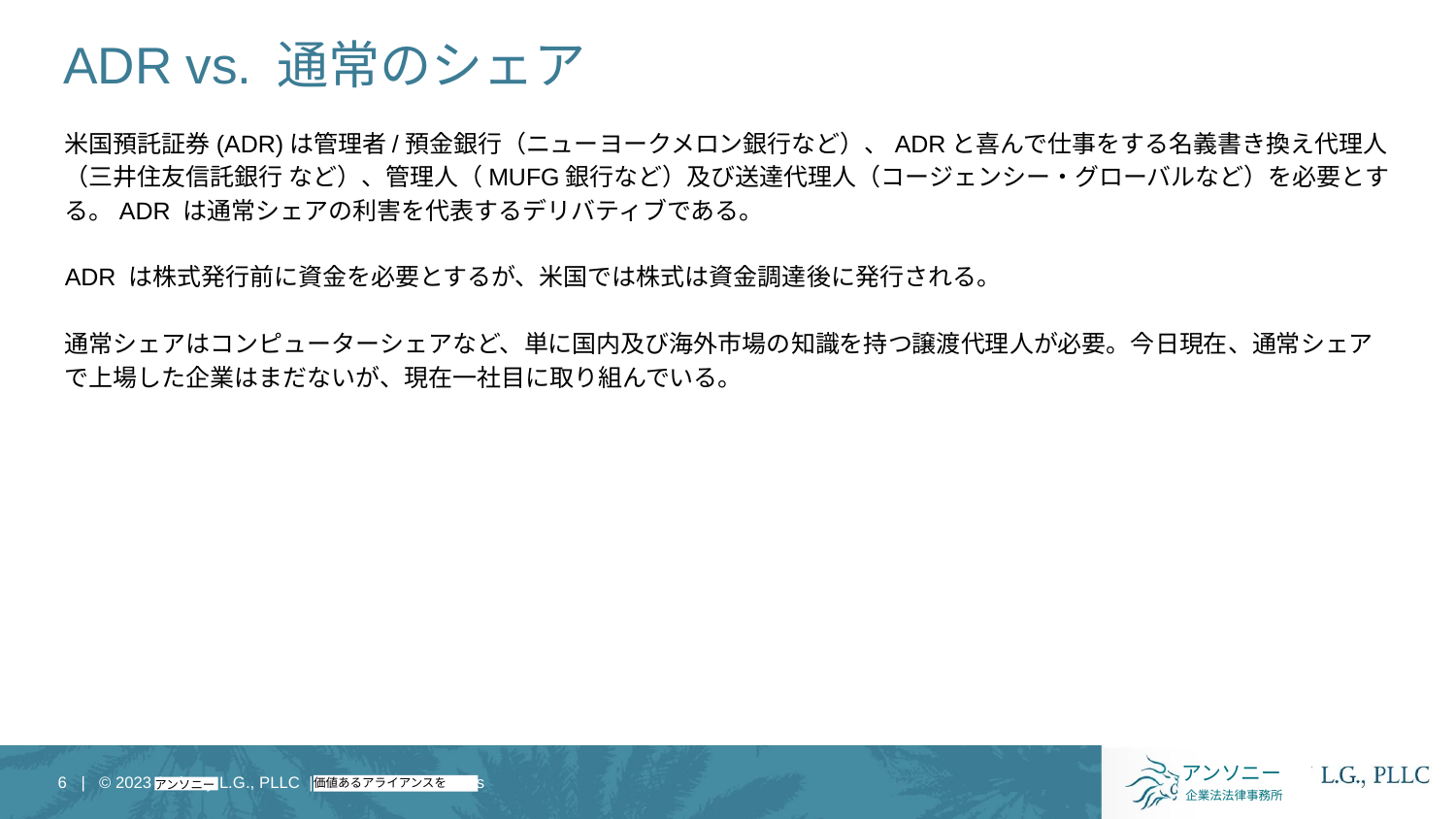

# ADR vs. 通常のシェア
米国預託証券(ADR)は管理者/預金銀行（ニューヨークメロン銀行など）、ADRと喜んで仕事をする名義書き換え代理人（三井住友信託銀行 など）、管理人（MUFG銀行など）及び送達代理人（コージェンシー・グローバルなど）を必要とする。ADR は通常シェアの利害を代表するデリバティブである。

ADR は株式発行前に資金を必要とするが、米国では株式は資金調達後に発行される。

通常シェアはコンピューターシェアなど、単に国内及び海外市場の知識を持つ譲渡代理人が必要。今日現在、通常シェアで上場した企業はまだないが、現在一社目に取り組んでいる。

アンソニー
価値あるアライアンスを
アンソニー
企業法法律事務所